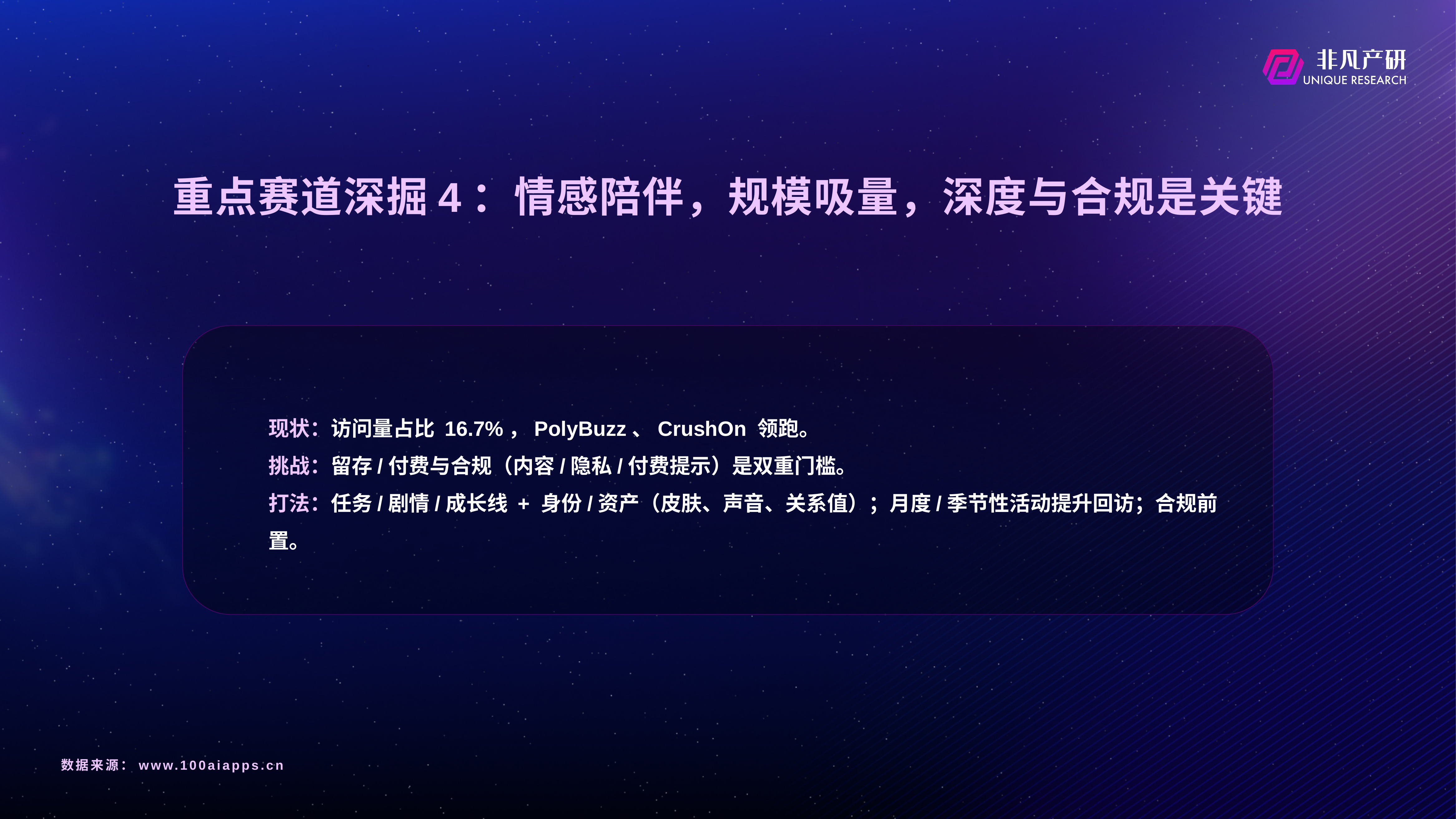

# 重点赛道深掘4：情感陪伴，规模吸量，深度与合规是关键

现状：访问量占比 16.7%，PolyBuzz、CrushOn 领跑。
挑战：留存/付费与合规（内容/隐私/付费提示）是双重门槛。
打法：任务/剧情/成长线 + 身份/资产（皮肤、声音、关系值）；月度/季节性活动提升回访；合规前置。